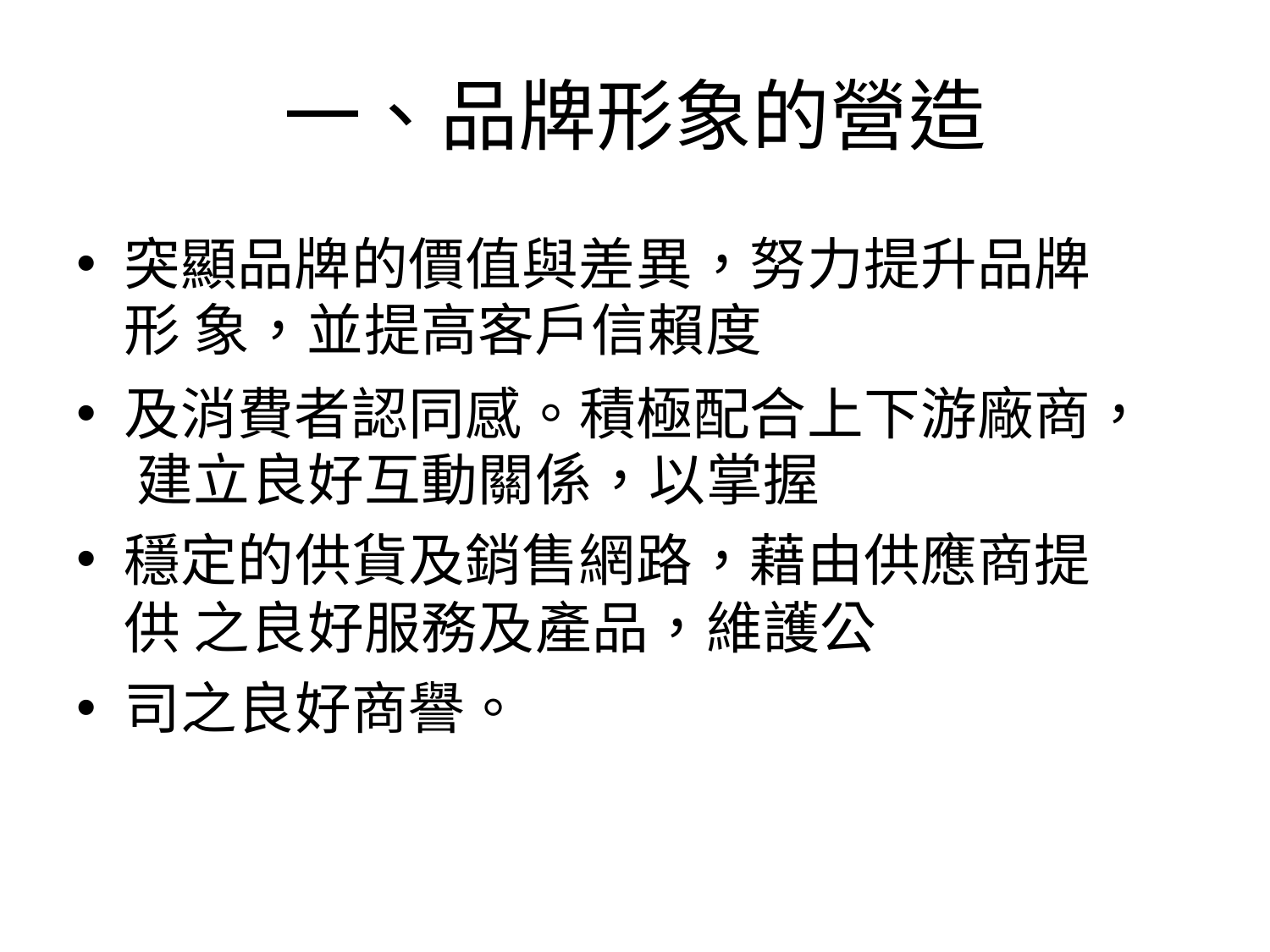

# 一、品牌形象的營造
突顯品牌的價值與差異，努力提升品牌形 象，並提高客戶信賴度
及消費者認同感。積極配合上下游廠商， 建立良好互動關係，以掌握
穩定的供貨及銷售網路，藉由供應商提供 之良好服務及產品，維護公
司之良好商譽。